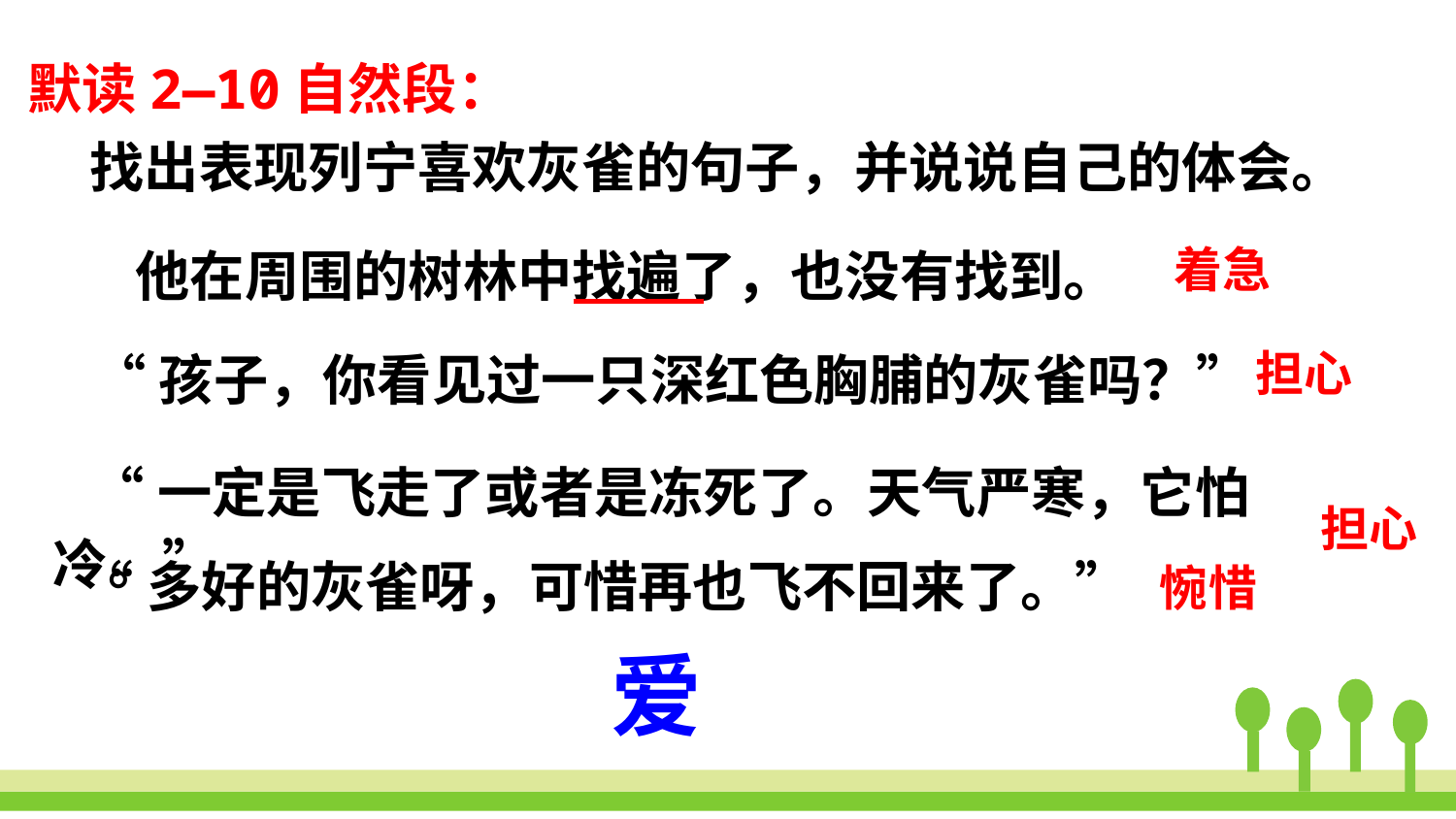

默读2—10自然段：
    找出表现列宁喜欢灰雀的句子，并说说自己的体会。
着急
       他在周围的树林中找遍了，也没有找到。

担心
       “孩子，你看见过一只深红色胸脯的灰雀吗？”
   “一定是飞走了或者是冻死了。天气严寒，它怕冷。”

担心
       “多好的灰雀呀，可惜再也飞不回来了。”
惋惜
爱